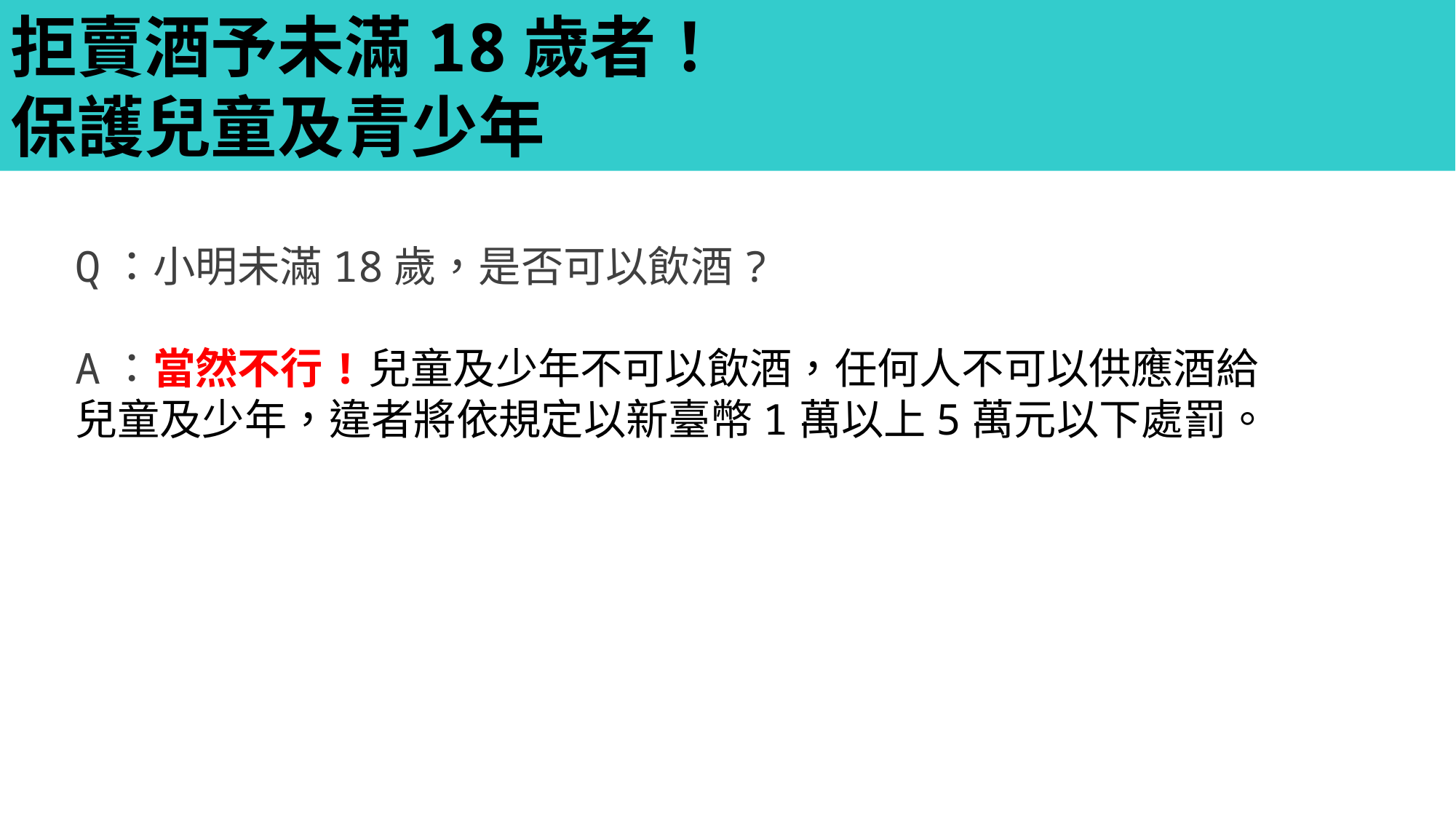

拒賣酒予未滿18歲者！
保護兒童及青少年
Q：小明未滿18歲，是否可以飲酒?

A：當然不行!兒童及少年不可以飲酒，任何人不可以供應酒給兒童及少年，違者將依規定以新臺幣1萬以上5萬元以下處罰。